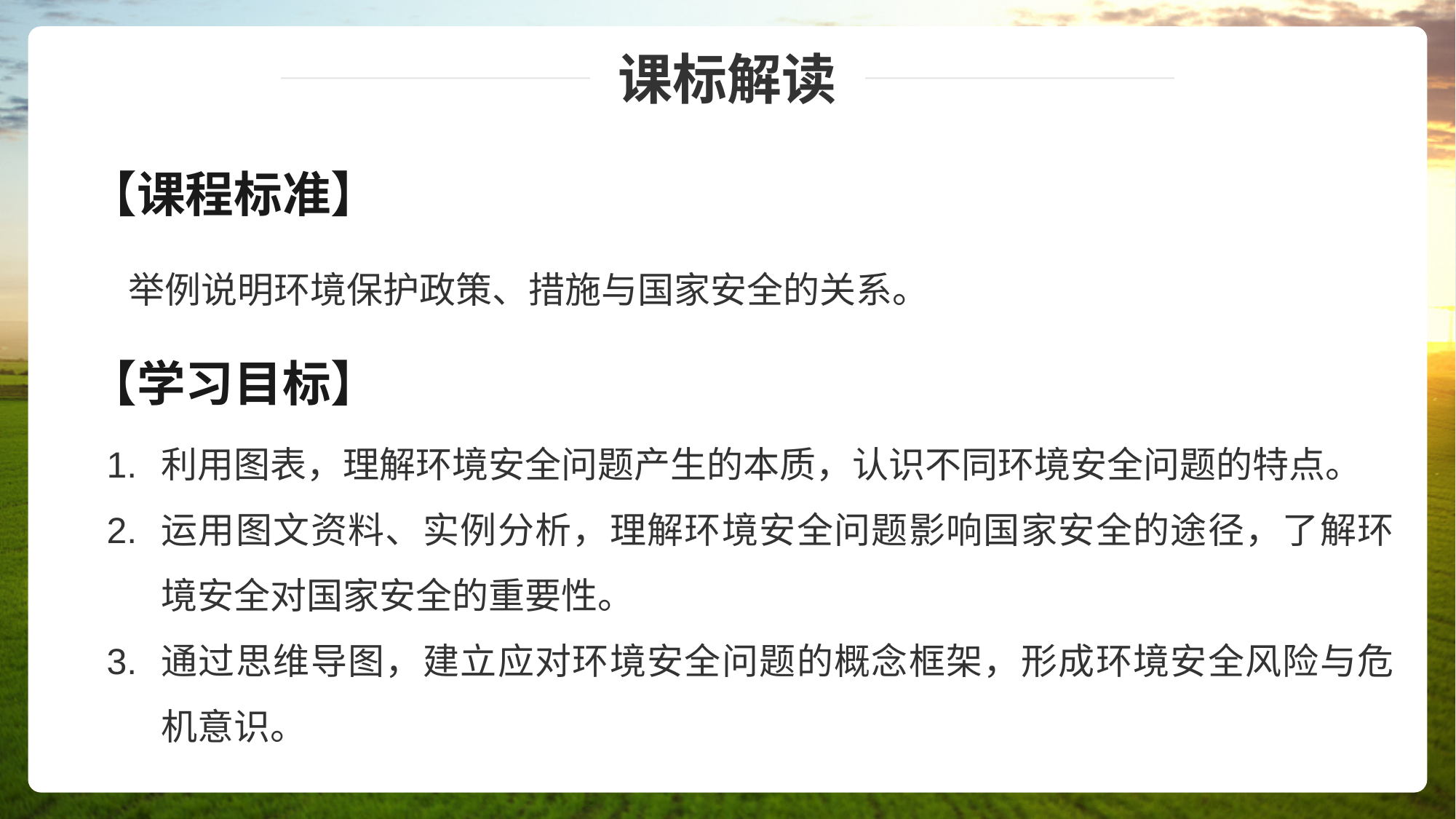

课标解读
【课程标准】
【学习目标】
举例说明环境保护政策、措施与国家安全的关系。
利用图表，理解环境安全问题产生的本质，认识不同环境安全问题的特点。
运用图文资料、实例分析，理解环境安全问题影响国家安全的途径，了解环境安全对国家安全的重要性。
通过思维导图，建立应对环境安全问题的概念框架，形成环境安全风险与危机意识。